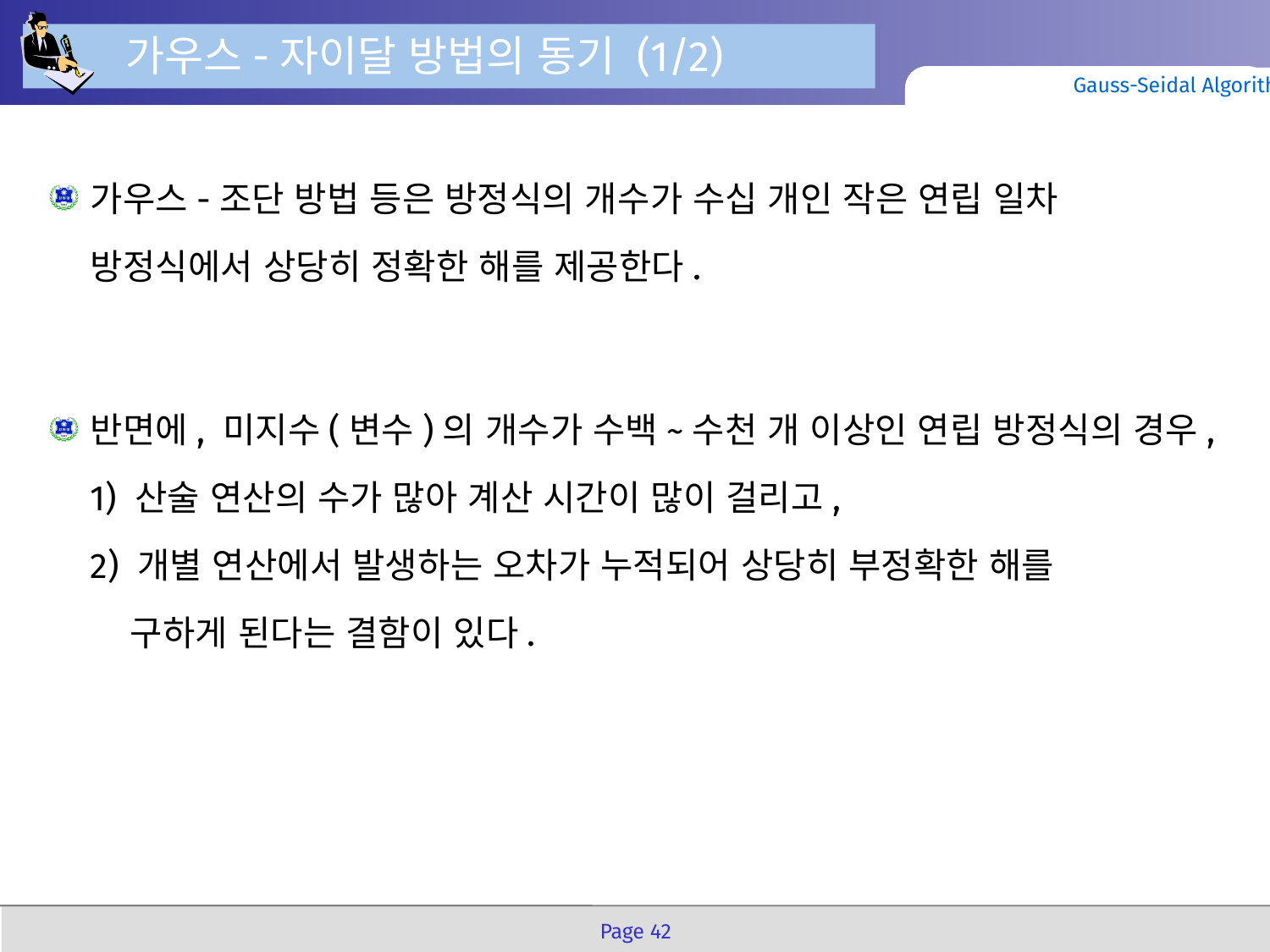

가우스-자이달 방법의 동기 (1/2)
Gauss-Seidal Algorithm
가우스-조단 방법 등은 방정식의 개수가 수십 개인 작은 연립 일차 방정식에서 상당히 정확한 해를 제공한다.

반면에, 미지수(변수)의 개수가 수백~수천 개 이상인 연립 방정식의 경우,
1) 산술 연산의 수가 많아 계산 시간이 많이 걸리고,
2) 개별 연산에서 발생하는 오차가 누적되어 상당히 부정확한 해를
    구하게 된다는 결함이 있다.
Page 42